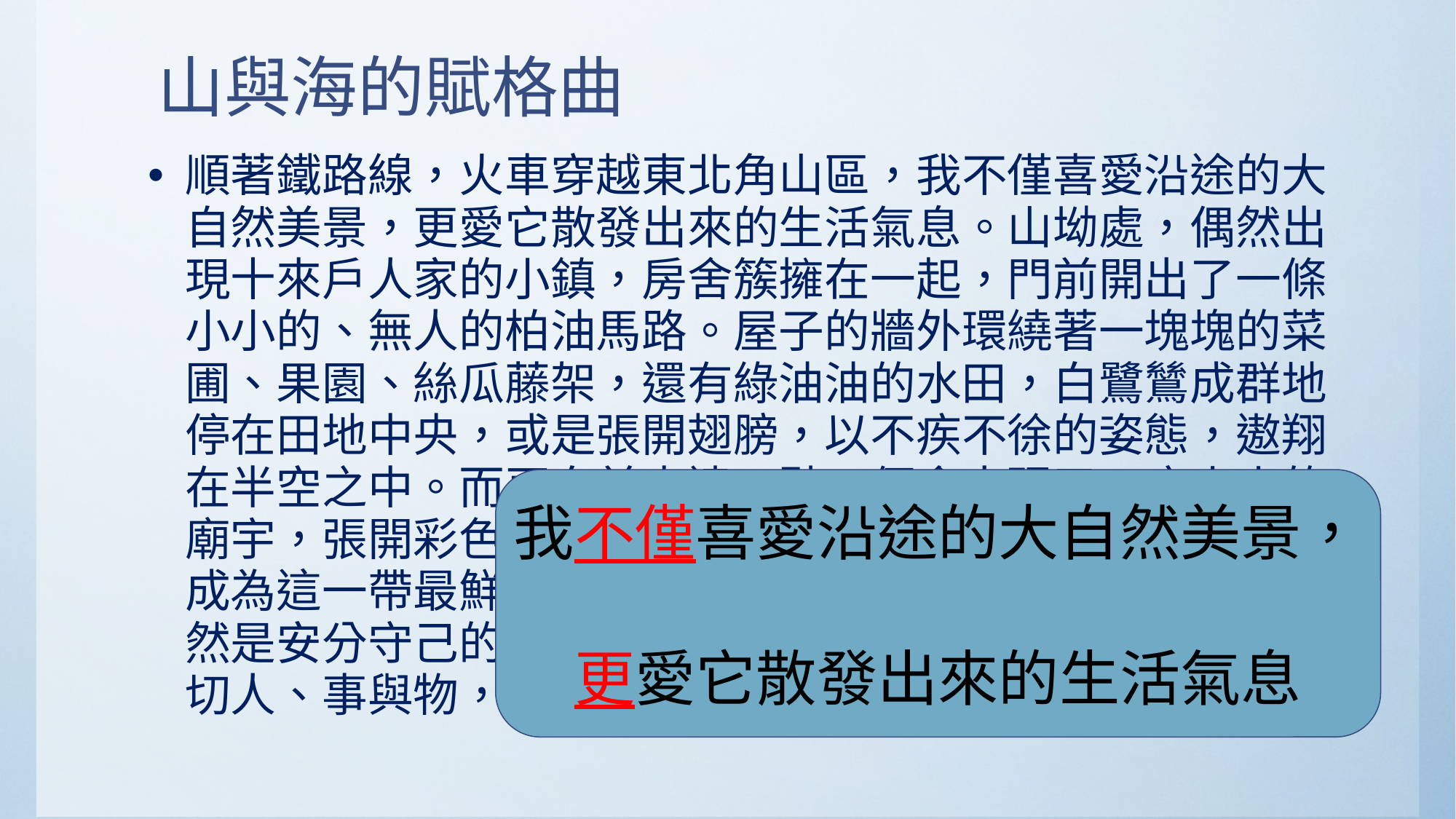

# 山與海的賦格曲
順著鐵路線，火車穿越東北角山區，我不僅喜愛沿途的大自然美景，更愛它散發出來的生活氣息。山坳處，偶然出現十來戶人家的小鎮，房舍簇擁在一起，門前開出了一條小小的、無人的柏油馬路。屋子的牆外環繞著一塊塊的菜圃、果園、絲瓜藤架，還有綠油油的水田，白鷺鷥成群地停在田地中央，或是張開翅膀，以不疾不徐的姿態，遨翔在半空之中。而再向前走遠一點，便會出現了一座小小的廟宇，張開彩色的閩南式飛簷，廟門口擺著一座大香爐，成為這一帶最鮮豔、最搶眼的建築。但即便如此，那廟仍然是安分守己的，不卑不亢的，故反倒更襯托出這裡的一切人、事與物，都是如此的寧靜與和諧了。
我不僅喜愛沿途的大自然美景，

更愛它散發出來的生活氣息